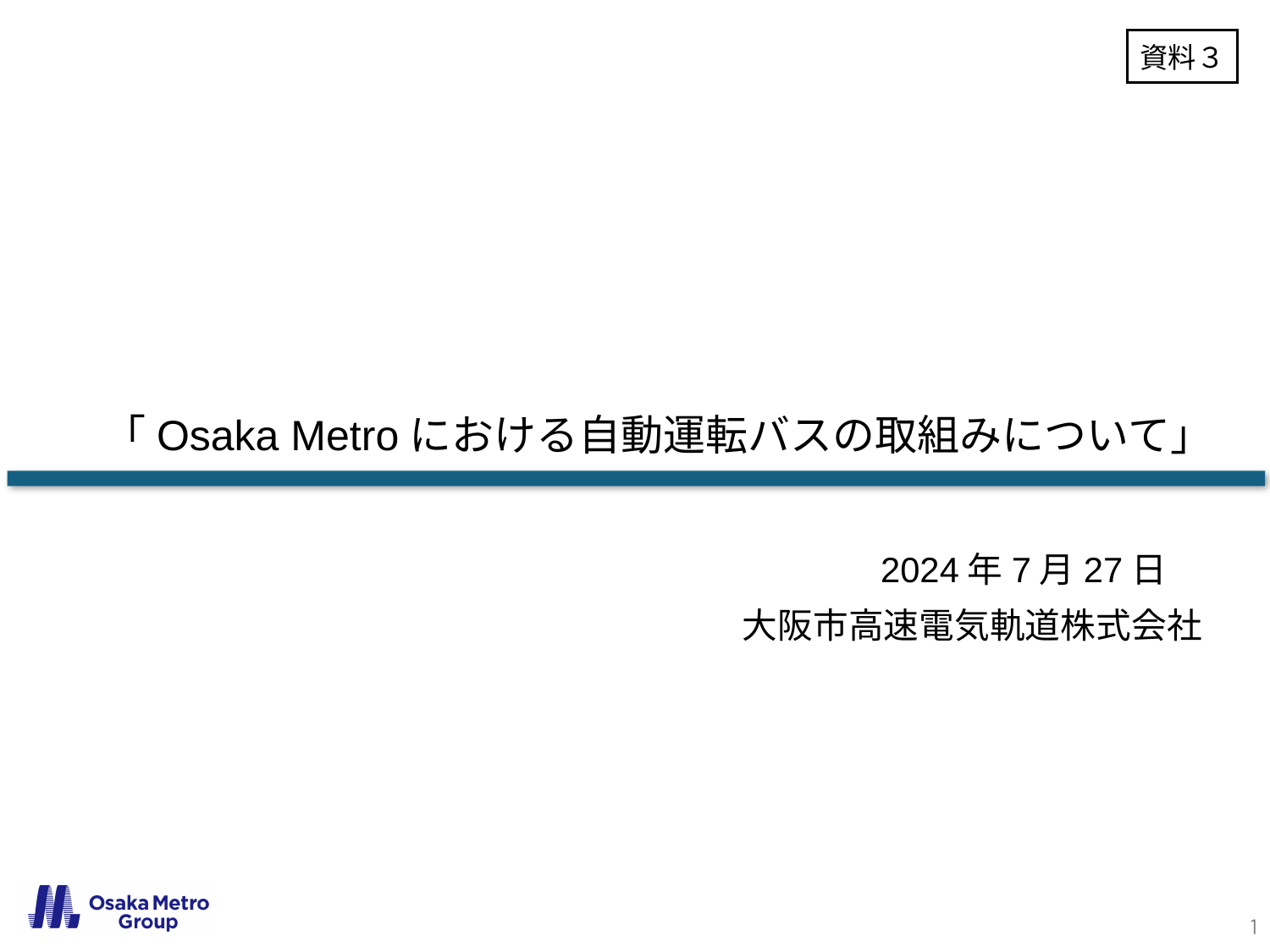

資料３
# 「Osaka Metroにおける自動運転バスの取組みについて」

2024年7月27日
大阪市高速電気軌道株式会社
1